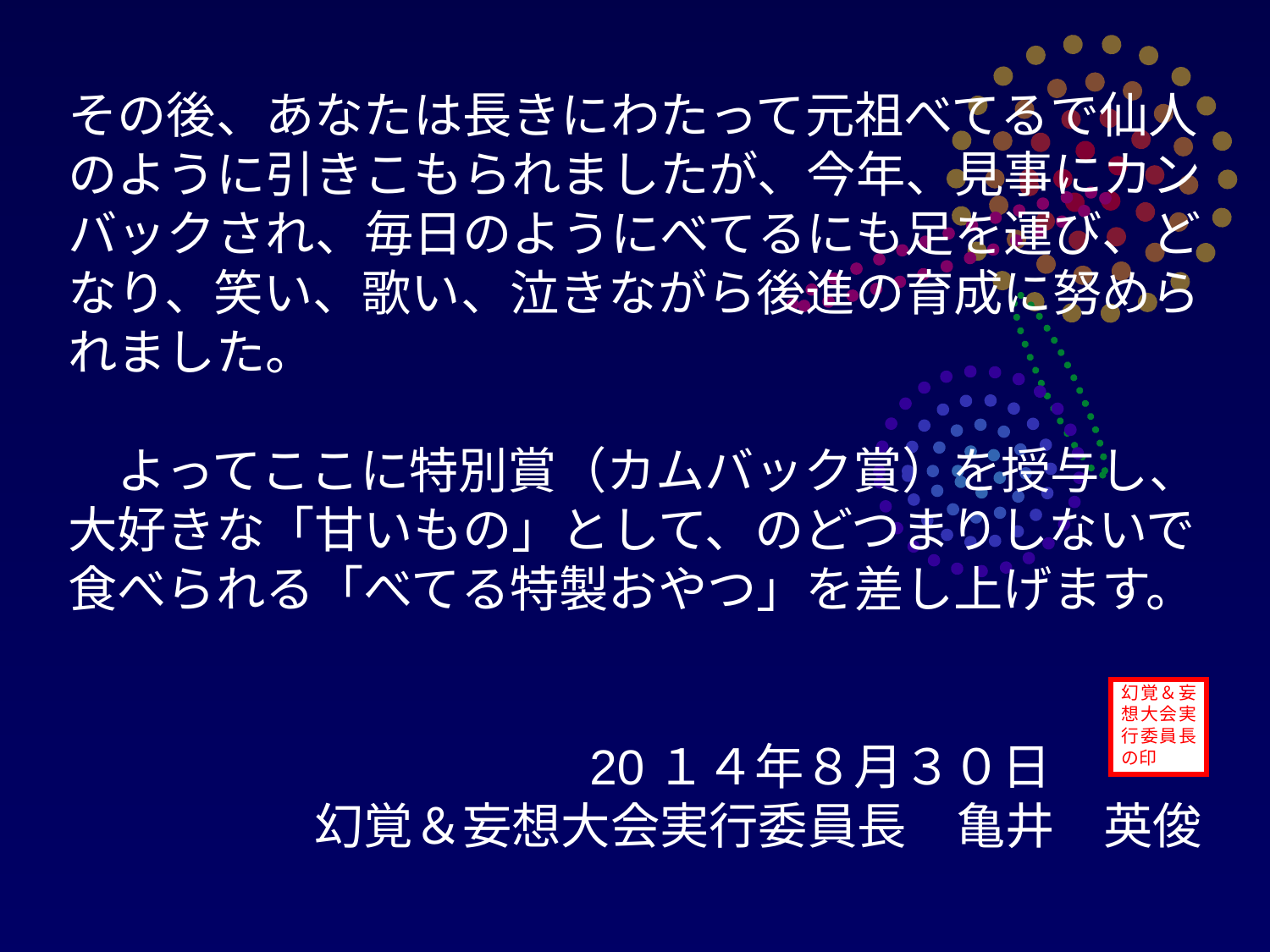

その後、あなたは長きにわたって元祖べてるで仙人のように引きこもられましたが、今年、見事にカンバックされ、毎日のようにべてるにも足を運び、どなり、笑い、歌い、泣きながら後進の育成に努められました。

　よってここに特別賞（カムバック賞）を授与し、大好きな「甘いもの」として、のどつまりしないで食べられる「べてる特製おやつ」を差し上げます。

20１４年８月３０日
　　　　　幻覚＆妄想大会実行委員長　亀井　英俊

幻覚＆妄想大会実行委員長の印